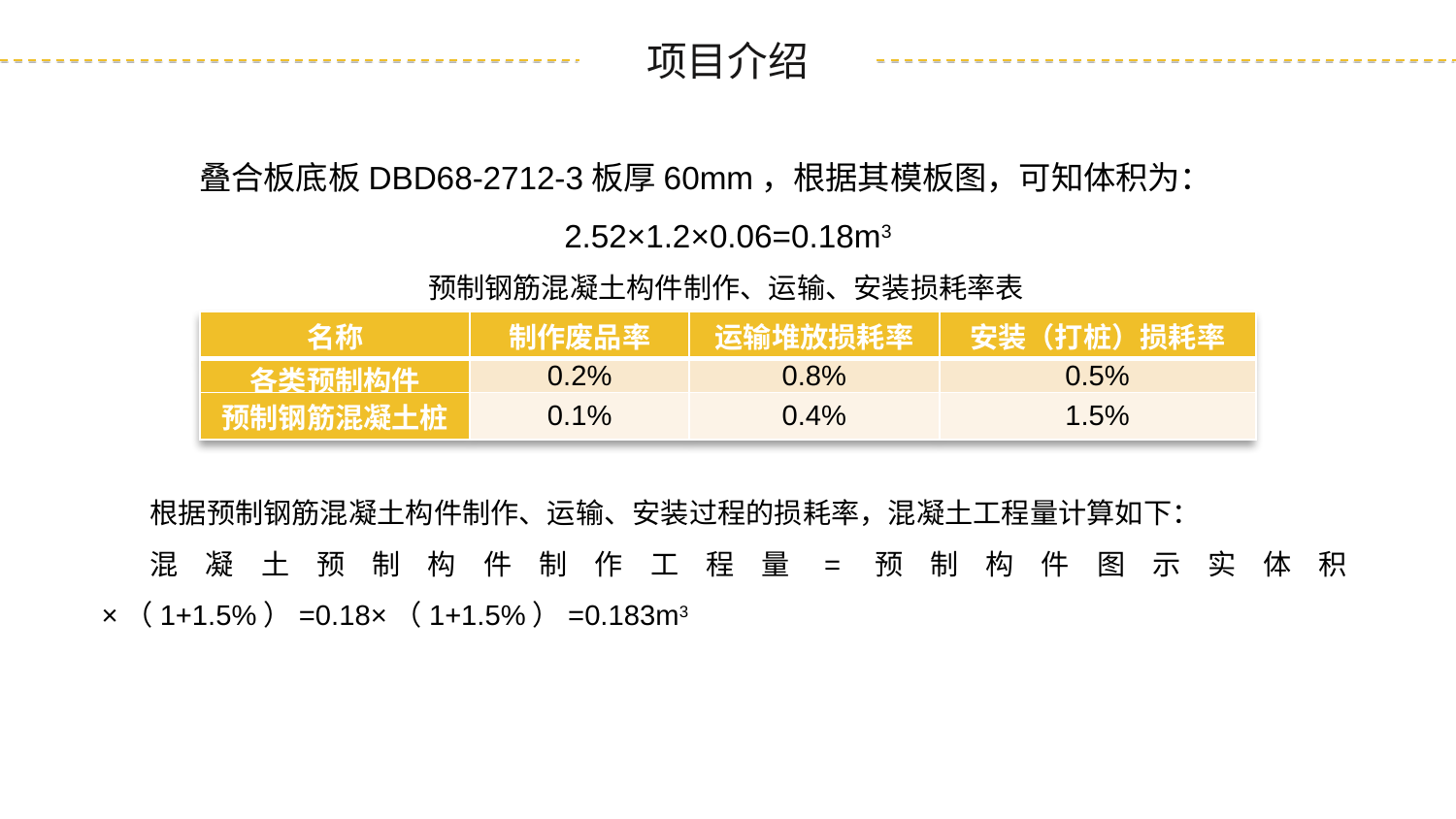

叠合板底板DBD68-2712-3板厚60mm，根据其模板图，可知体积为：       2.52×1.2×0.06=0.18m3
预制钢筋混凝土构件制作、运输、安装损耗率表
| 名称 | 制作废品率 | 运输堆放损耗率 | 安装（打桩）损耗率 |
| --- | --- | --- | --- |
| 各类预制构件 | 0.2% | 0.8% | 0.5% |
| 预制钢筋混凝土桩 | 0.1% | 0.4% | 1.5% |
根据预制钢筋混凝土构件制作、运输、安装过程的损耗率，混凝土工程量计算如下：
混凝土预制构件制作工程量=预制构件图示实体积×（1+1.5%）=0.18×（1+1.5%）=0.183m3